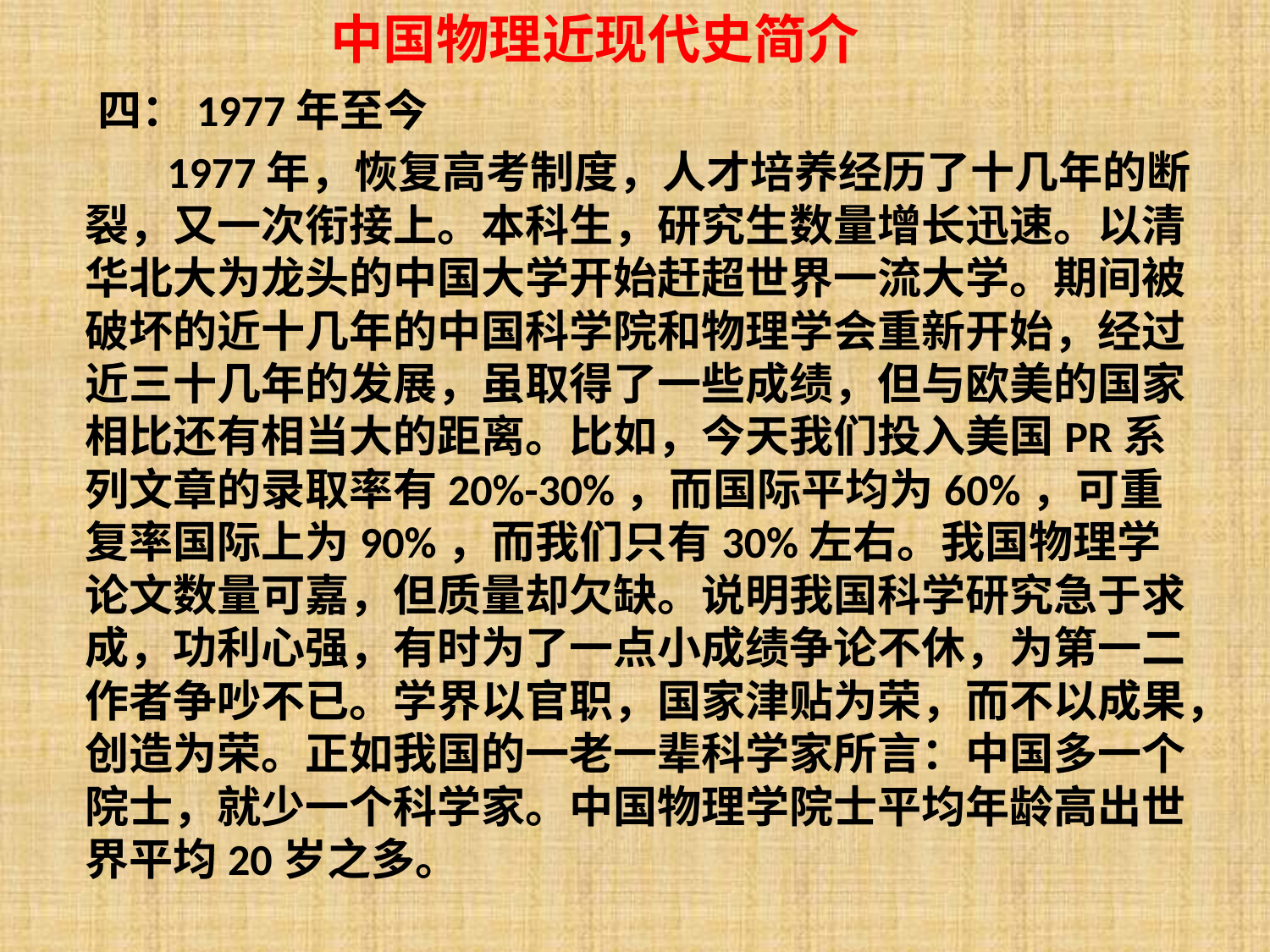

中国物理近现代史简介
     四：1977年至今
             1977年，恢复高考制度，人才培养经历了十几年的断裂，又一次衔接上。本科生，研究生数量增长迅速。以清华北大为龙头的中国大学开始赶超世界一流大学。期间被破坏的近十几年的中国科学院和物理学会重新开始，经过近三十几年的发展，虽取得了一些成绩，但与欧美的国家相比还有相当大的距离。比如，今天我们投入美国PR系列文章的录取率有20%-30%，而国际平均为60%，可重复率国际上为90%，而我们只有30%左右。我国物理学论文数量可嘉，但质量却欠缺。说明我国科学研究急于求成，功利心强，有时为了一点小成绩争论不休，为第一二作者争吵不已。学界以官职，国家津贴为荣，而不以成果，创造为荣。正如我国的一老一辈科学家所言：中国多一个院士，就少一个科学家。中国物理学院士平均年龄高出世界平均20岁之多。